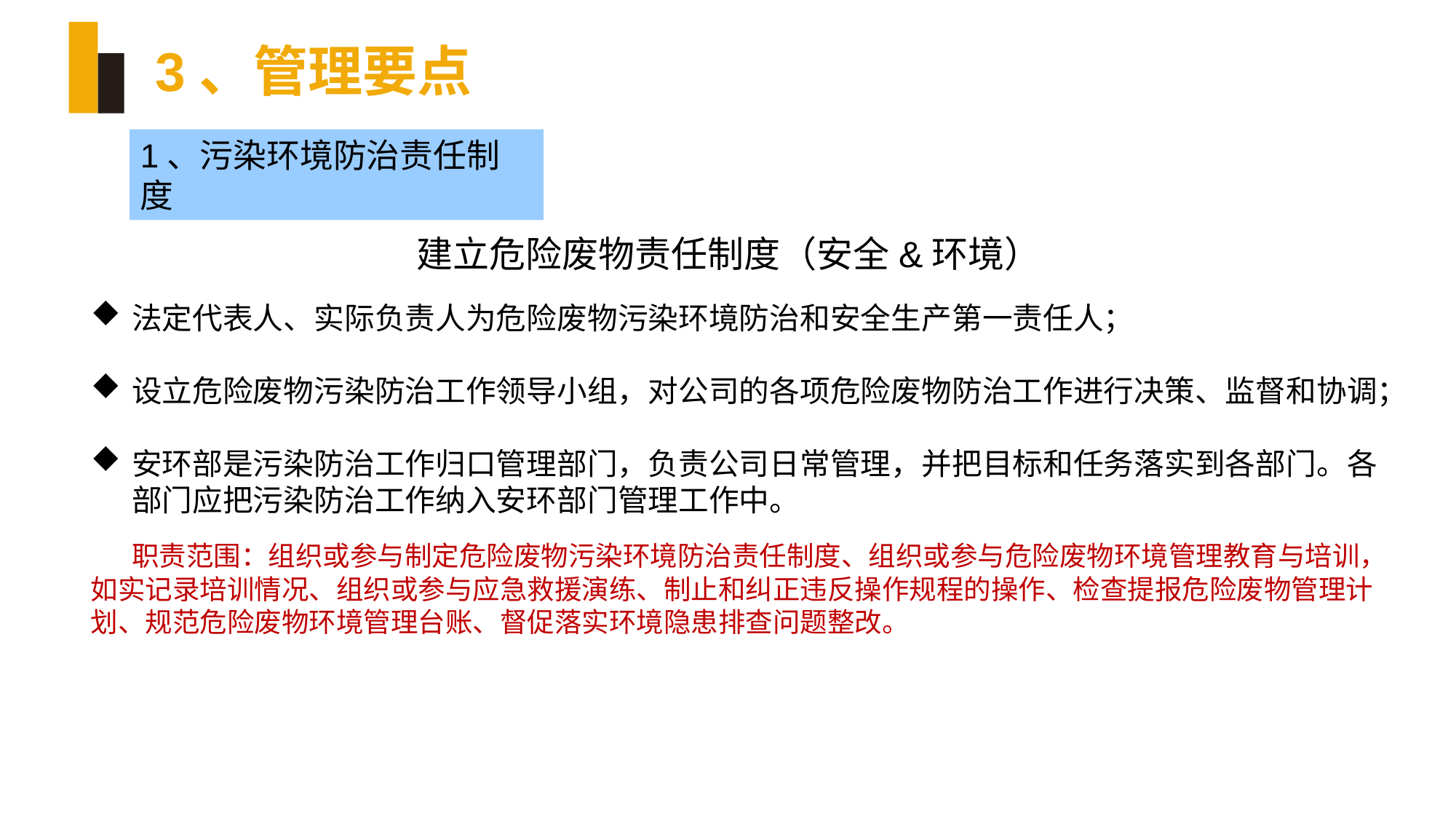

# 3、管理要点
1、污染环境防治责任制度
建立危险废物责任制度（安全&环境）
法定代表人、实际负责人为危险废物污染环境防治和安全生产第一责任人；

设立危险废物污染防治工作领导小组，对公司的各项危险废物防治工作进行决策、监督和协调；

安环部是污染防治工作归口管理部门，负责公司日常管理，并把目标和任务落实到各部门。各部门应把污染防治工作纳入安环部门管理工作中。

     职责范围：组织或参与制定危险废物污染环境防治责任制度、组织或参与危险废物环境管理教育与培训，如实记录培训情况、组织或参与应急救援演练、制止和纠正违反操作规程的操作、检查提报危险废物管理计划、规范危险废物环境管理台账、督促落实环境隐患排查问题整改。
27